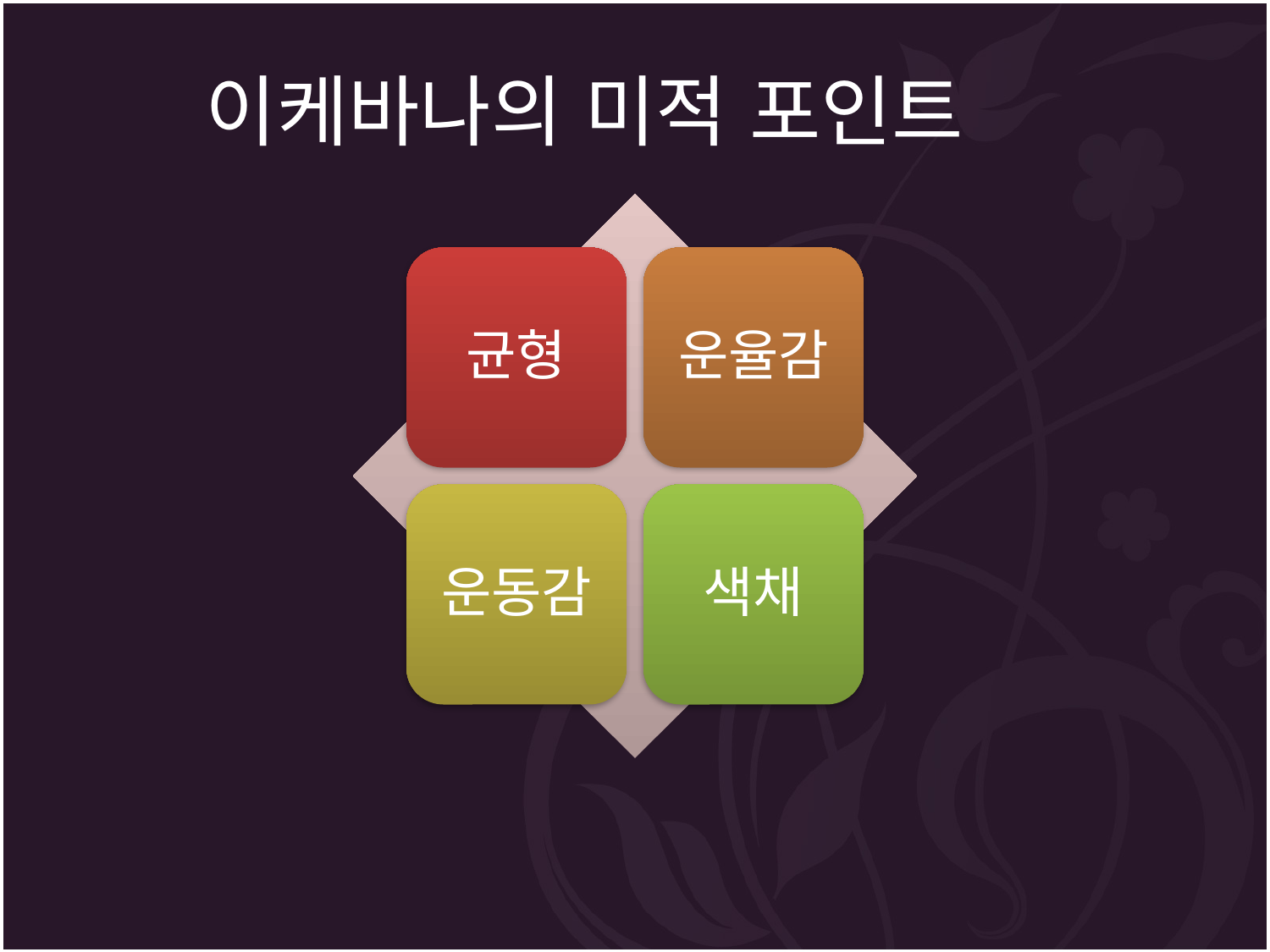

이케바나의 미적 포인트
균형
운율감
운동감
색채